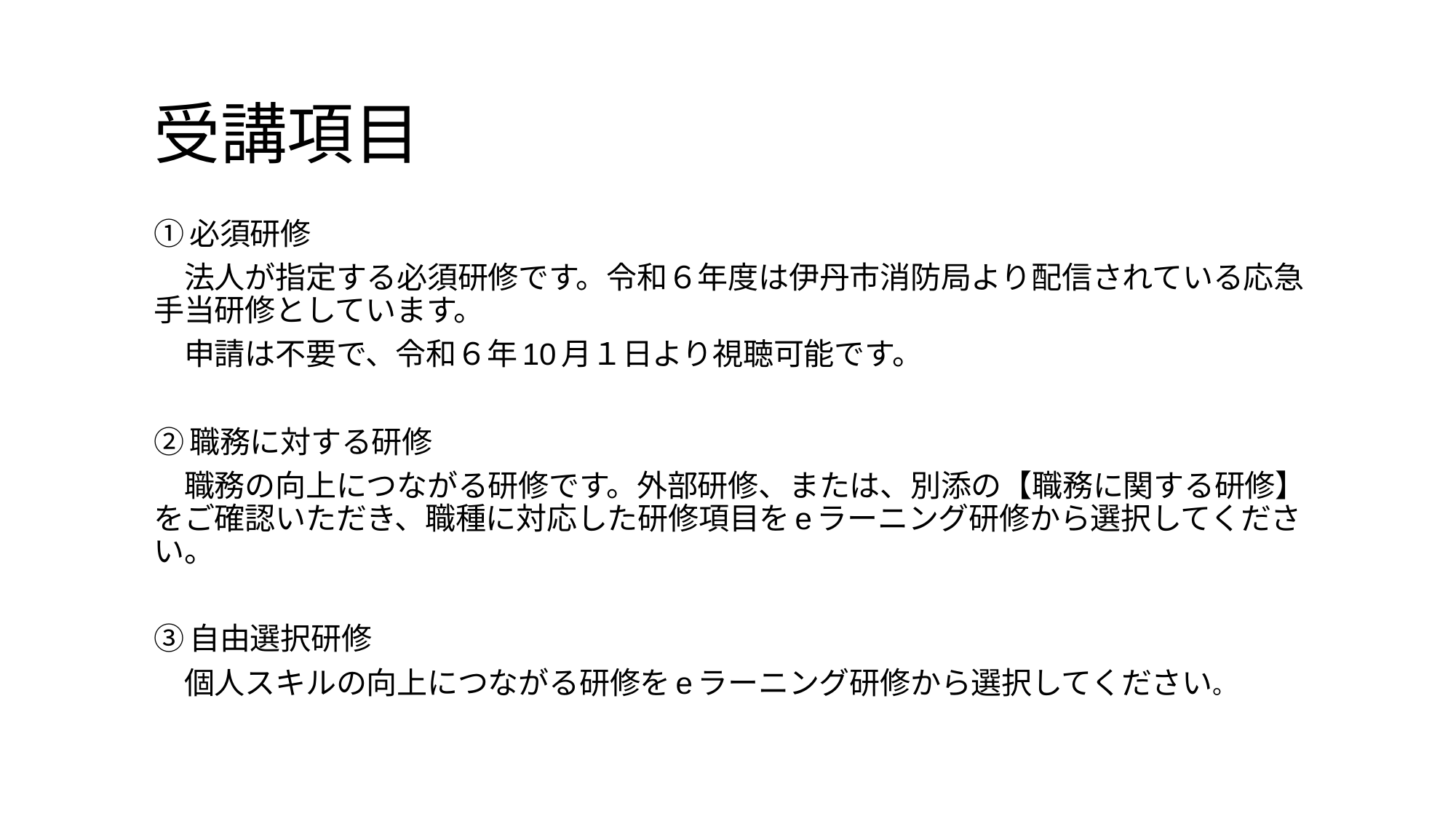

# 受講項目
①必須研修
　法人が指定する必須研修です。令和６年度は伊丹市消防局より配信されている応急手当研修としています。
　申請は不要で、令和６年10月１日より視聴可能です。

②職務に対する研修
　職務の向上につながる研修です。外部研修、または、別添の【職務に関する研修】をご確認いただき、職種に対応した研修項目をeラーニング研修から選択してください。

③自由選択研修
　個人スキルの向上につながる研修をeラーニング研修から選択してください。